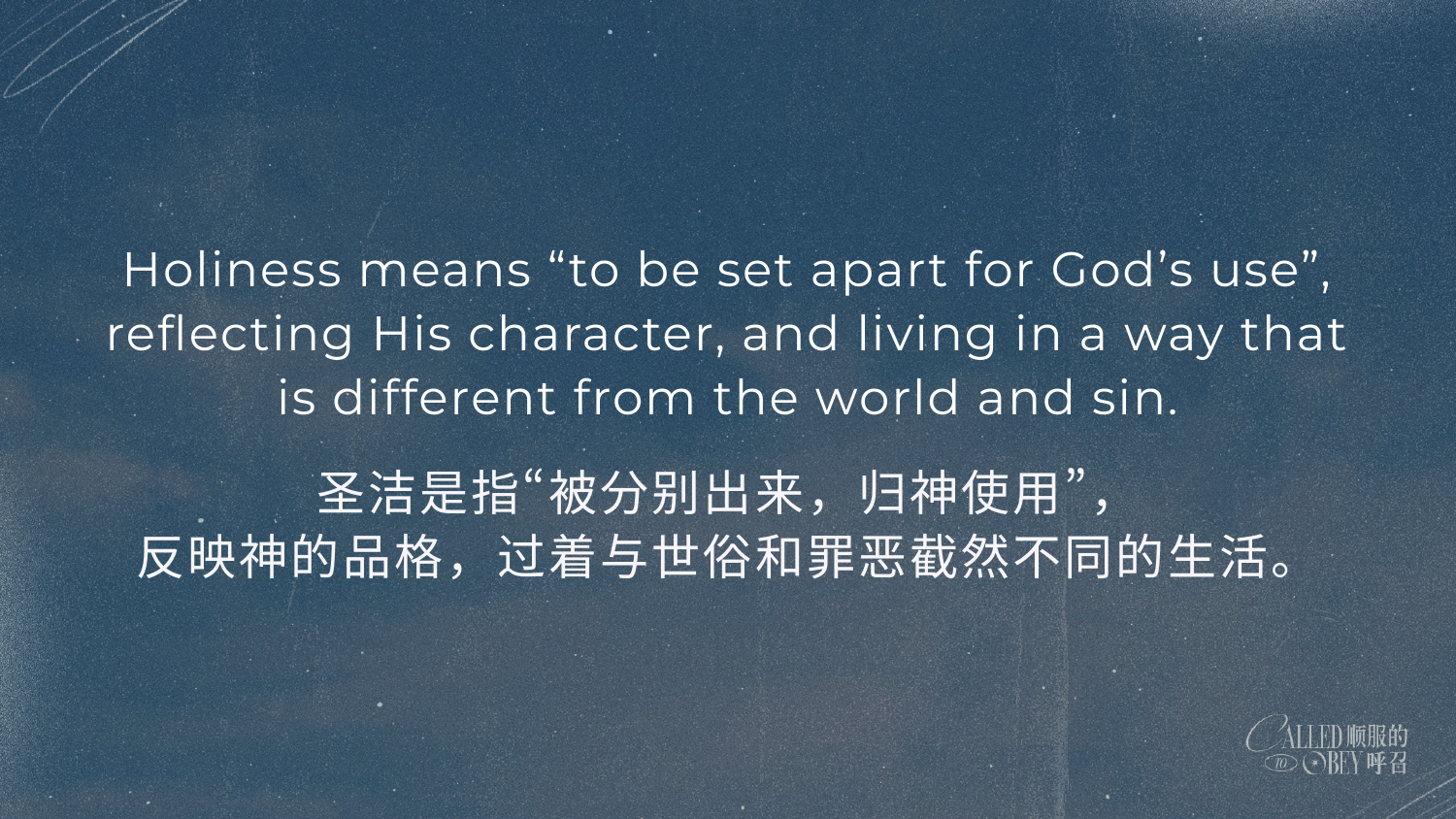

Holiness means “to be set apart for God’s use”, reflecting His character, and living in a way that is different from the world and sin.

圣洁是指“被分别出来，归神使用”，
反映神的品格，过着与世俗和罪恶截然不同的生活。